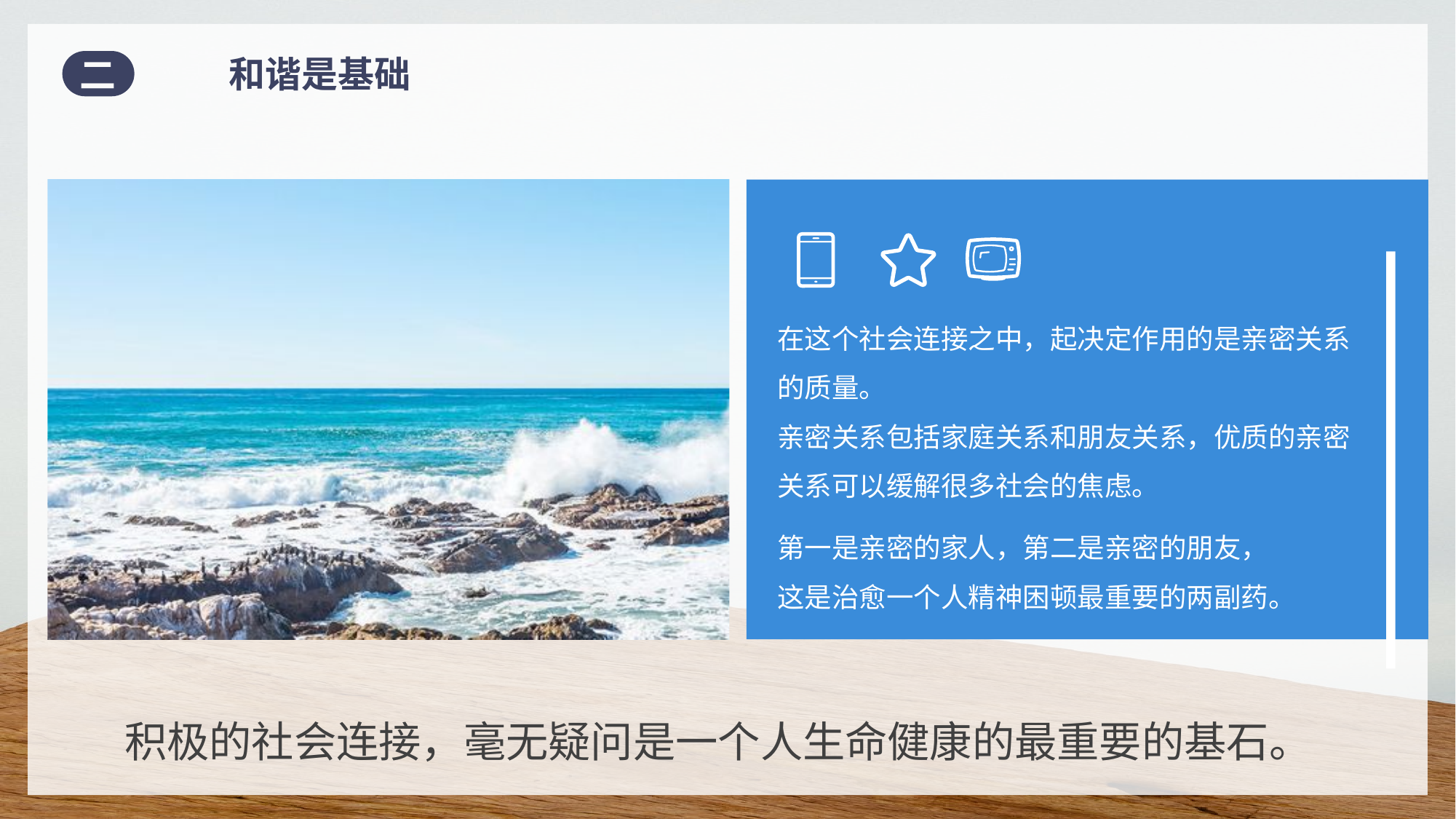

和谐是基础
二

在这个社会连接之中，起决定作用的是亲密关系的质量。
亲密关系包括家庭关系和朋友关系，优质的亲密关系可以缓解很多社会的焦虑。
第一是亲密的家人，第二是亲密的朋友，
这是治愈一个人精神困顿最重要的两副药。
积极的社会连接，毫无疑问是一个人生命健康的最重要的基石。